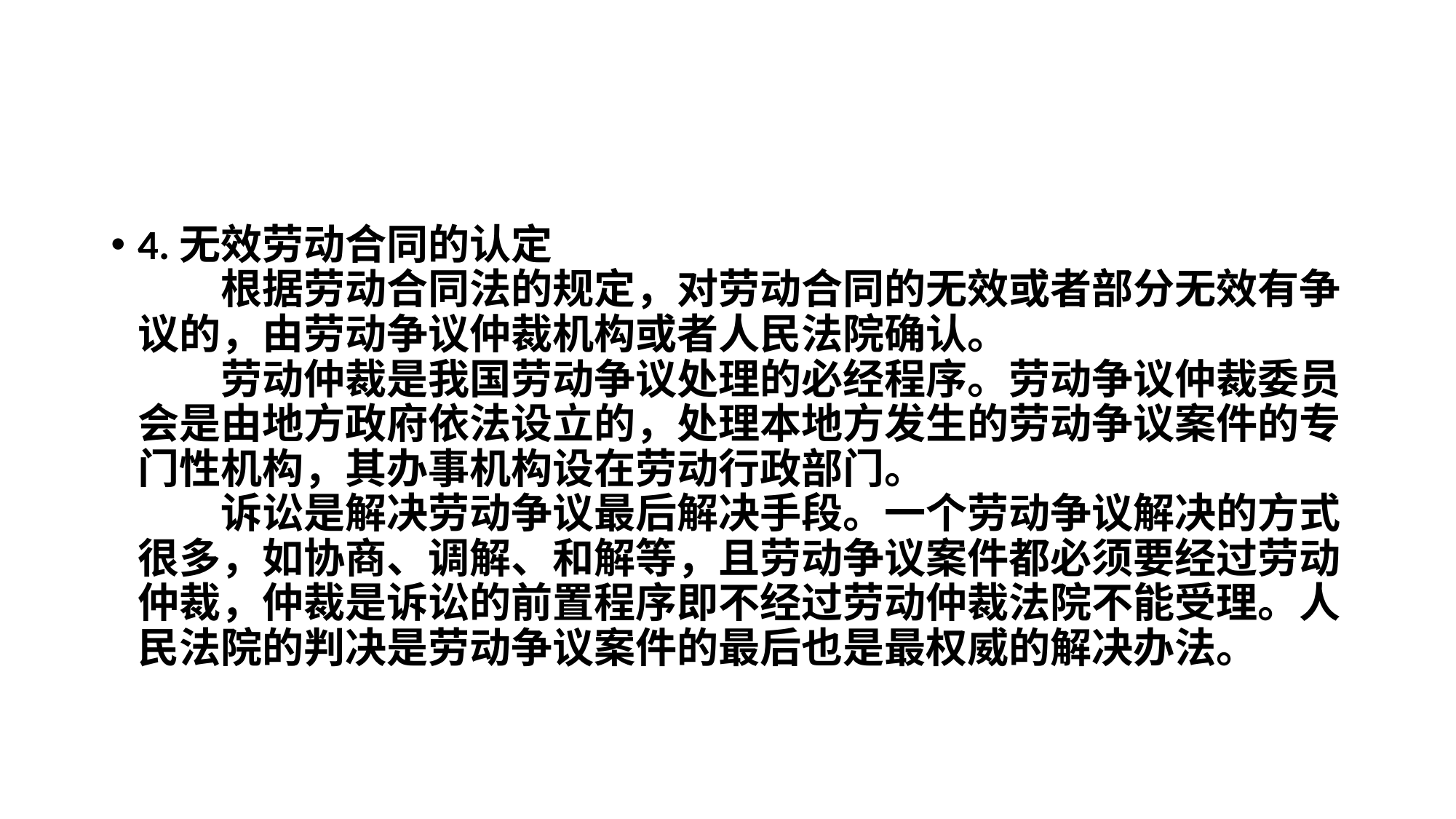

#
4.无效劳动合同的认定
　　根据劳动合同法的规定，对劳动合同的无效或者部分无效有争议的，由劳动争议仲裁机构或者人民法院确认。
　　劳动仲裁是我国劳动争议处理的必经程序。劳动争议仲裁委员会是由地方政府依法设立的，处理本地方发生的劳动争议案件的专门性机构，其办事机构设在劳动行政部门。
　　诉讼是解决劳动争议最后解决手段。一个劳动争议解决的方式很多，如协商、调解、和解等，且劳动争议案件都必须要经过劳动仲裁，仲裁是诉讼的前置程序即不经过劳动仲裁法院不能受理。人民法院的判决是劳动争议案件的最后也是最权威的解决办法。